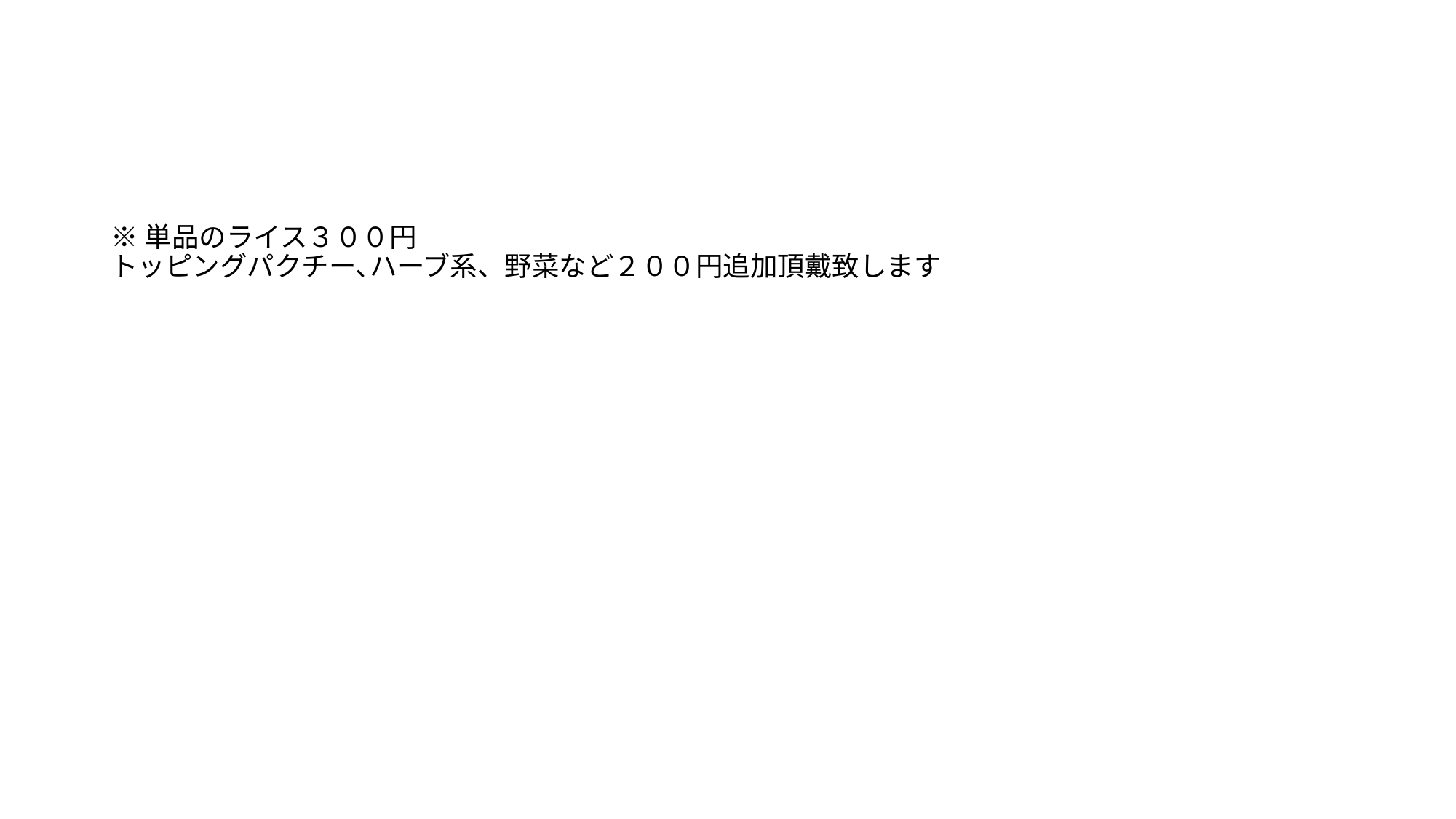

#
※単品のライス３００円
トッピングパクチー､ハーブ系、野菜など２００円追加頂戴致します